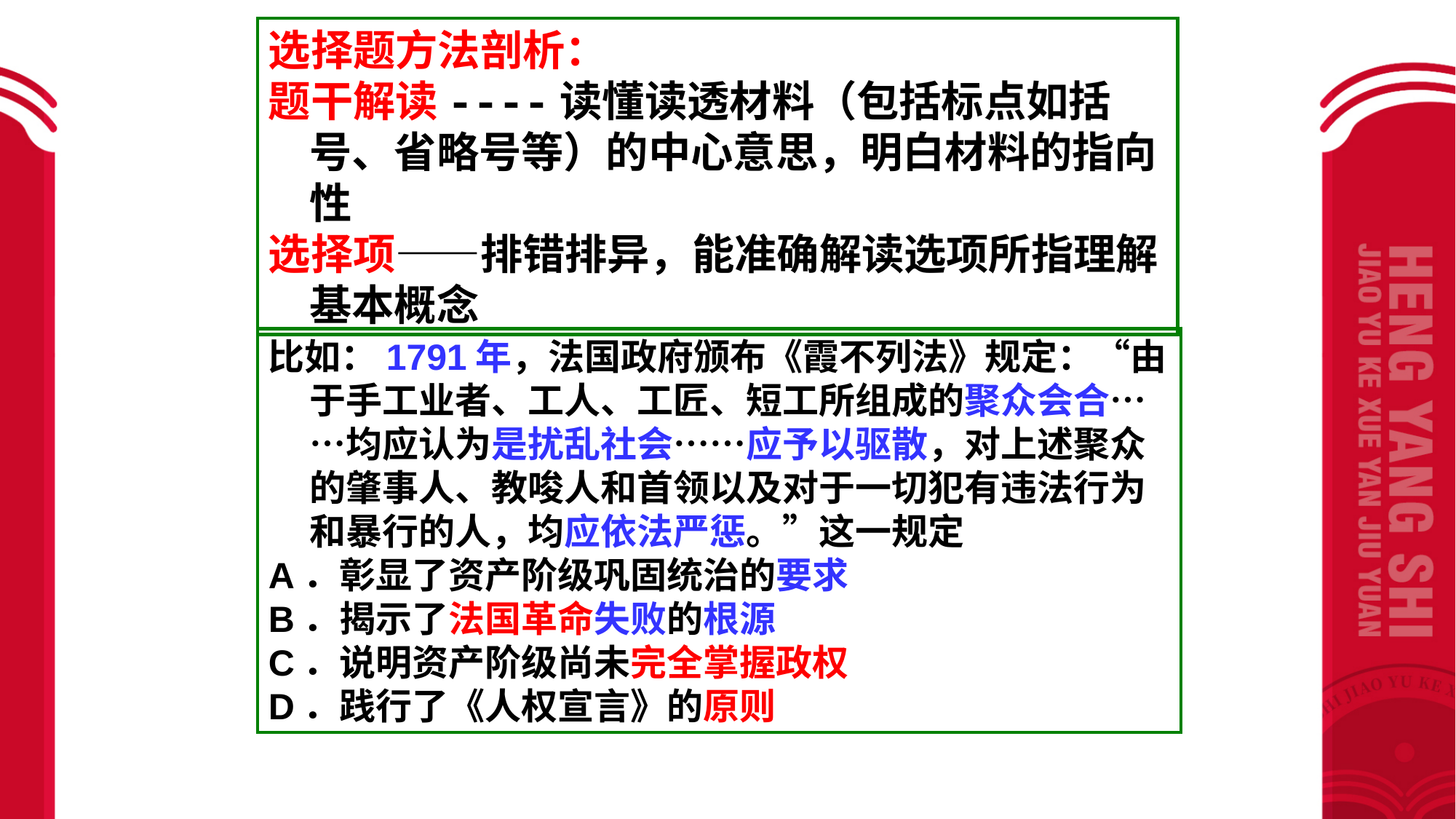

选择题方法剖析：
题干解读----读懂读透材料（包括标点如括号、省略号等）的中心意思，明白材料的指向性
选择项——排错排异，能准确解读选项所指理解基本概念
比如：1791年，法国政府颁布《霞不列法》规定：“由于手工业者、工人、工匠、短工所组成的聚众会合……均应认为是扰乱社会……应予以驱散，对上述聚众的肇事人、教唆人和首领以及对于一切犯有违法行为和暴行的人，均应依法严惩。”这一规定
A．彰显了资产阶级巩固统治的要求
B．揭示了法国革命失败的根源
C．说明资产阶级尚未完全掌握政权
D．践行了《人权宣言》的原则